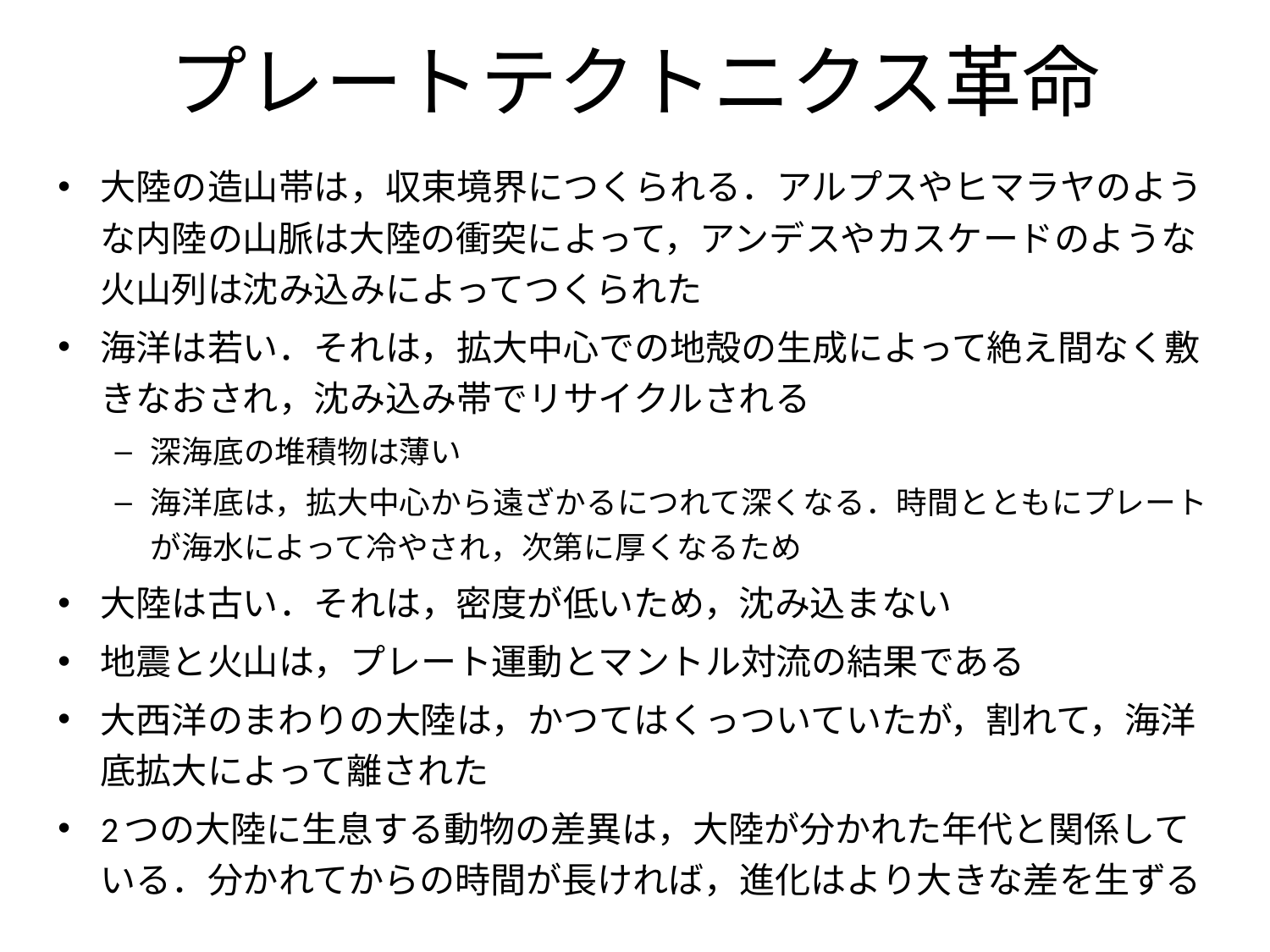

# プレートテクトニクス革命
大陸の造山帯は，収束境界につくられる．アルプスやヒマラヤのような内陸の山脈は大陸の衝突によって，アンデスやカスケードのような火山列は沈み込みによってつくられた
海洋は若い．それは，拡大中心での地殻の生成によって絶え間なく敷きなおされ，沈み込み帯でリサイクルされる
深海底の堆積物は薄い
海洋底は，拡大中心から遠ざかるにつれて深くなる．時間とともにプレートが海水によって冷やされ，次第に厚くなるため
大陸は古い．それは，密度が低いため，沈み込まない
地震と火山は，プレート運動とマントル対流の結果である
大西洋のまわりの大陸は，かつてはくっついていたが，割れて，海洋底拡大によって離された
2つの大陸に生息する動物の差異は，大陸が分かれた年代と関係している．分かれてからの時間が長ければ，進化はより大きな差を生ずる